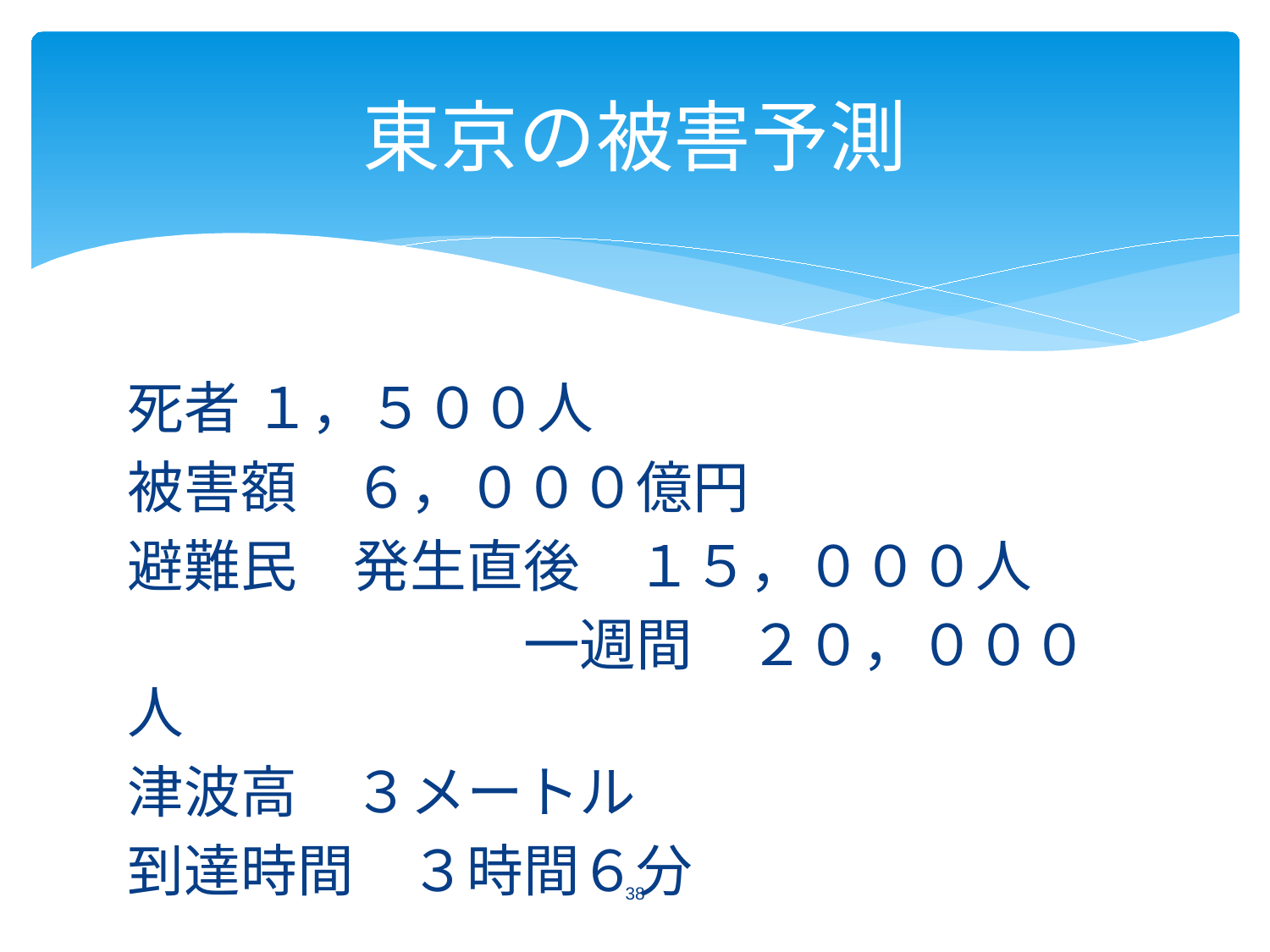

# 東京の被害予測
死者	１，５００人
被害額　６，０００億円
避難民　発生直後　１５，０００人
　　　　　　　一週間　２０，０００人
津波高　３メートル
到達時間　３時間６分
38